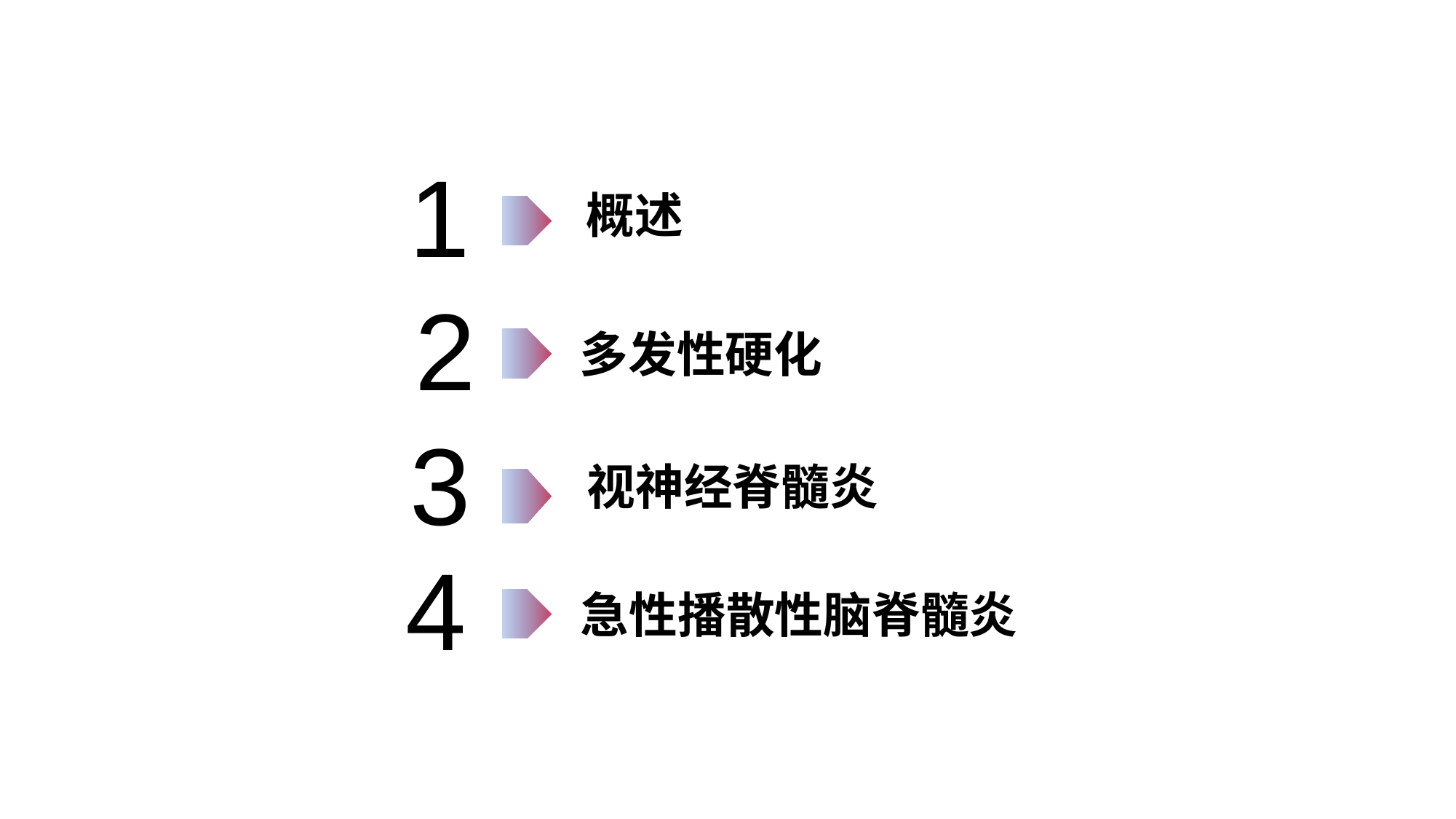

1

概述
2

多发性硬化
3

视神经脊髓炎
4

急性播散性脑脊髓炎